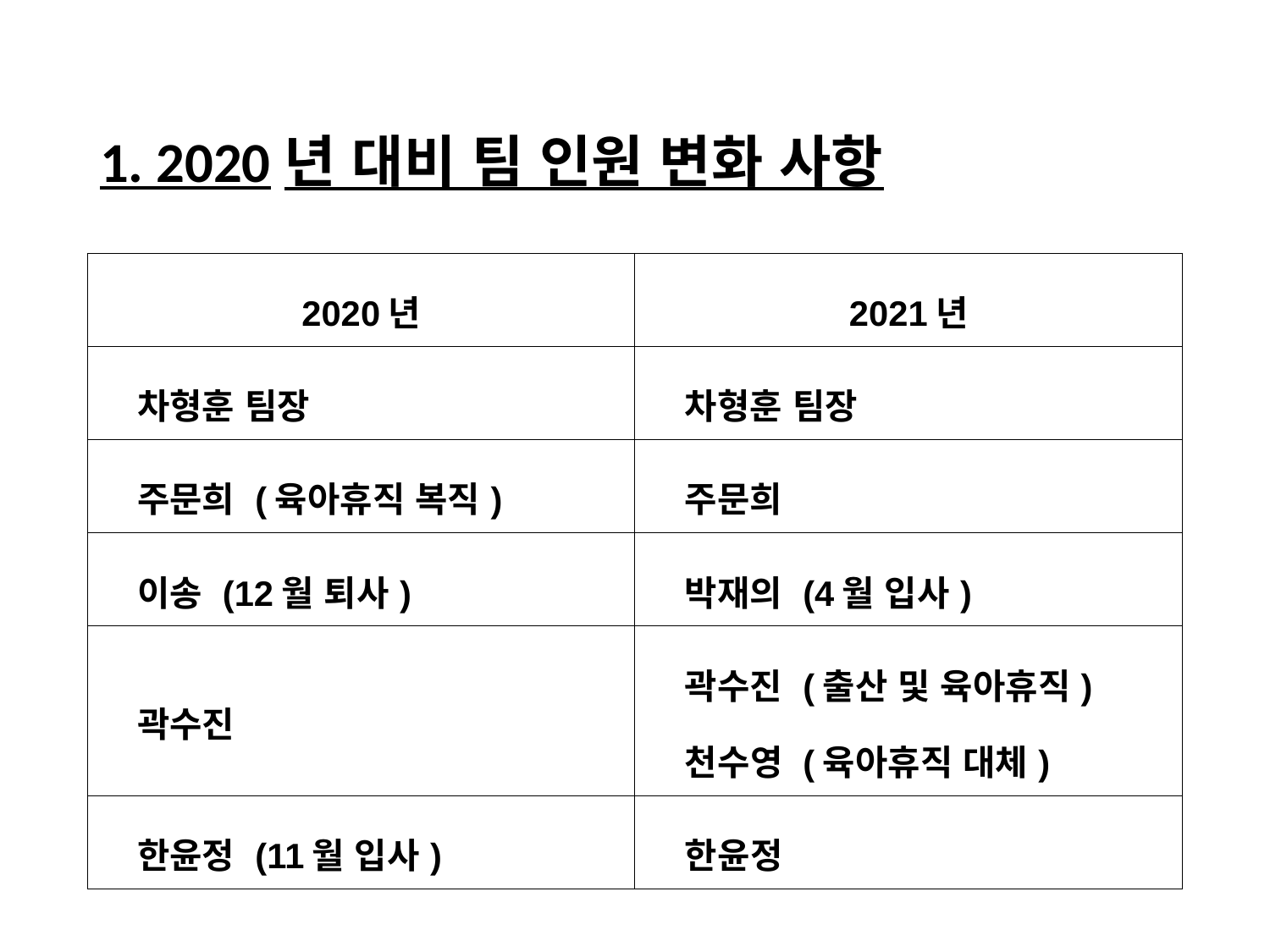

# 1. 2020년 대비 팀 인원 변화 사항
| 2020년 | 2021년 |
| --- | --- |
| 차형훈 팀장 | 차형훈 팀장 |
| 주문희 (육아휴직 복직) | 주문희 |
| 이송 (12월 퇴사) | 박재의 (4월 입사) |
| 곽수진 | 곽수진 (출산 및 육아휴직) 천수영 (육아휴직 대체) |
| 한윤정 (11월 입사) | 한윤정 |